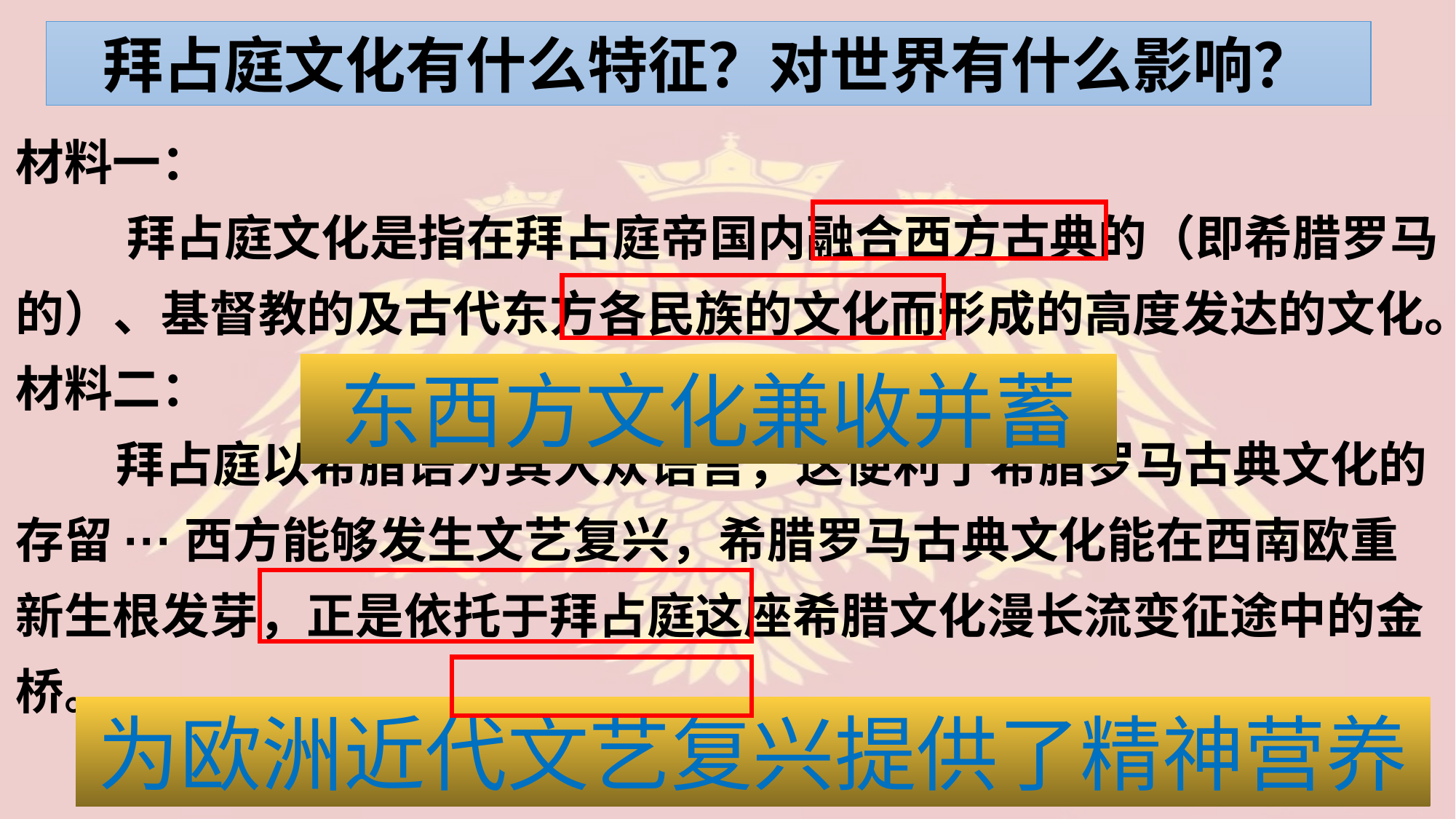

拜占庭文化有什么特征？对世界有什么影响？
材料一：
         拜占庭文化是指在拜占庭帝国内融合西方古典的（即希腊罗马的）、基督教的及古代东方各民族的文化而形成的高度发达的文化。
材料二：
        拜占庭以希腊语为其大众语言，这便利了希腊罗马古典文化的存留···西方能够发生文艺复兴，希腊罗马古典文化能在西南欧重新生根发芽，正是依托于拜占庭这座希腊文化漫长流变征途中的金桥。

东西方文化兼收并蓄

为欧洲近代文艺复兴提供了精神营养